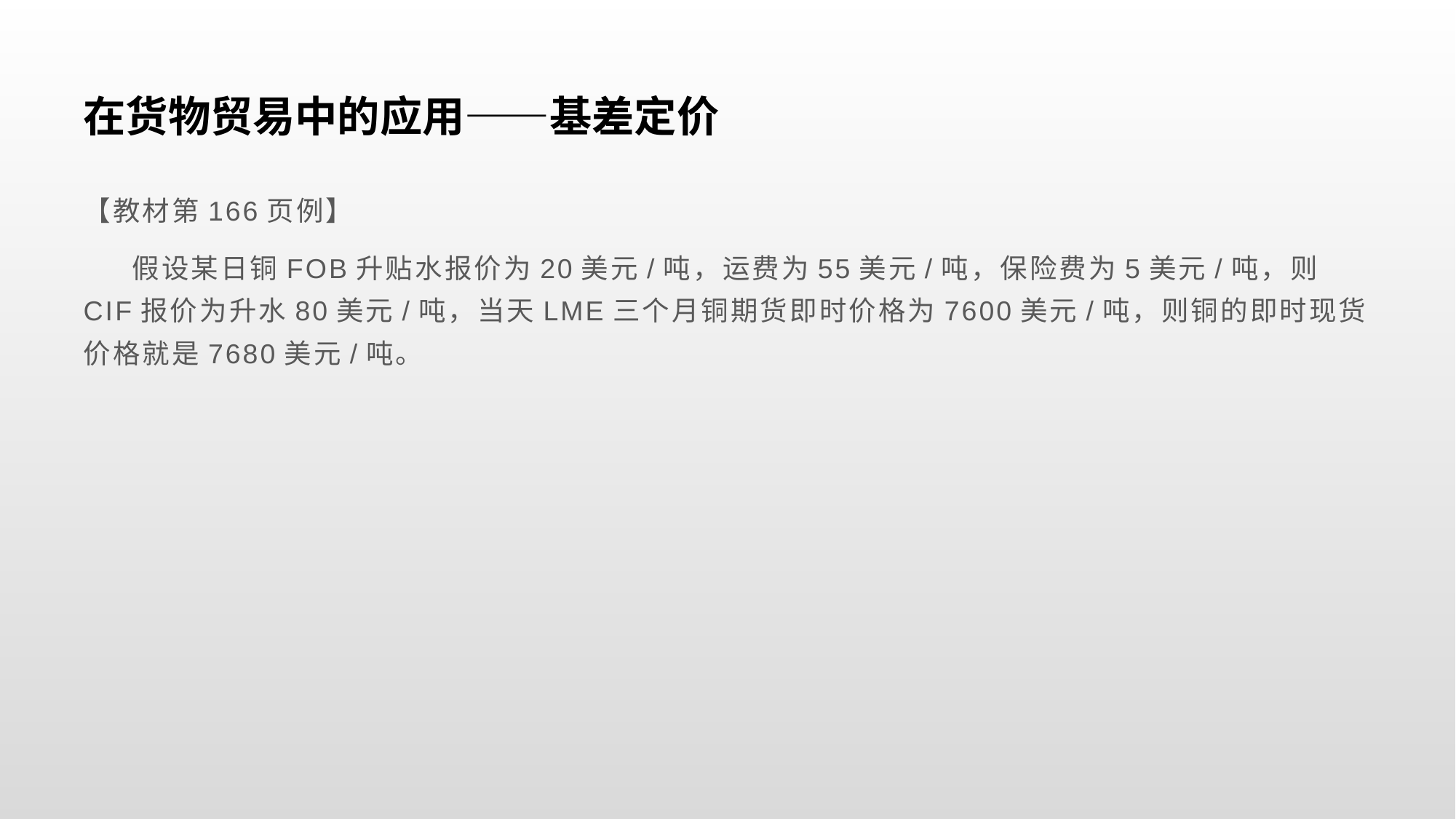

# 在货物贸易中的应用——基差定价
【教材第166页例】
     假设某日铜FOB升贴水报价为20美元/吨，运费为55美元/吨，保险费为5美元/吨，则CIF报价为升水80美元/吨，当天LME三个月铜期货即时价格为7600美元/吨，则铜的即时现货价格就是7680美元/吨。